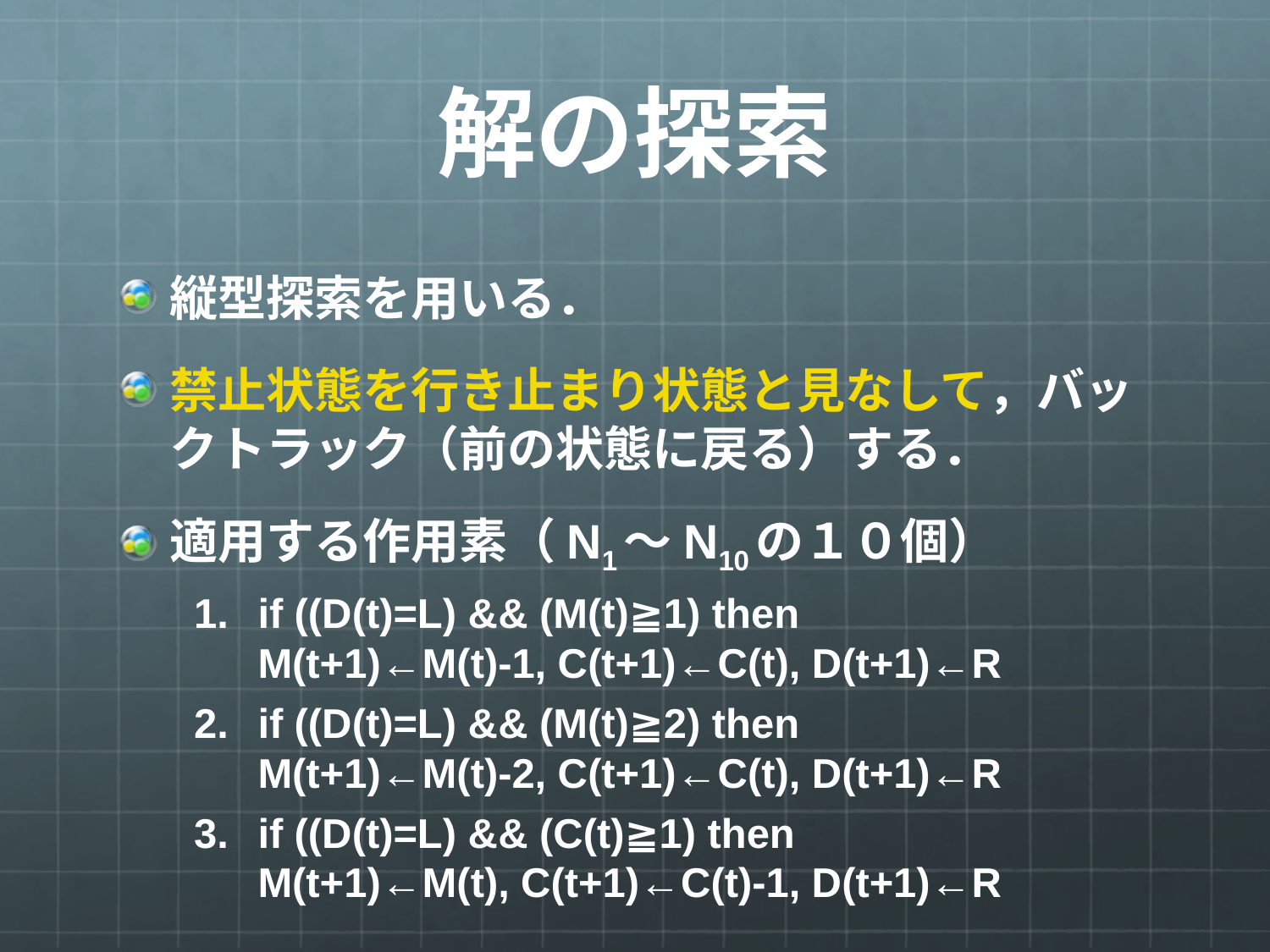

# 解の探索
縦型探索を用いる．
禁止状態を行き止まり状態と見なして，バックトラック（前の状態に戻る）する．
適用する作用素（N1～N10の１０個）
if ((D(t)=L) && (M(t)≧1) then
M(t+1)←M(t)-1, C(t+1)←C(t), D(t+1)←R
if ((D(t)=L) && (M(t)≧2) then
M(t+1)←M(t)-2, C(t+1)←C(t), D(t+1)←R
if ((D(t)=L) && (C(t)≧1) then
M(t+1)←M(t), C(t+1)←C(t)-1, D(t+1)←R